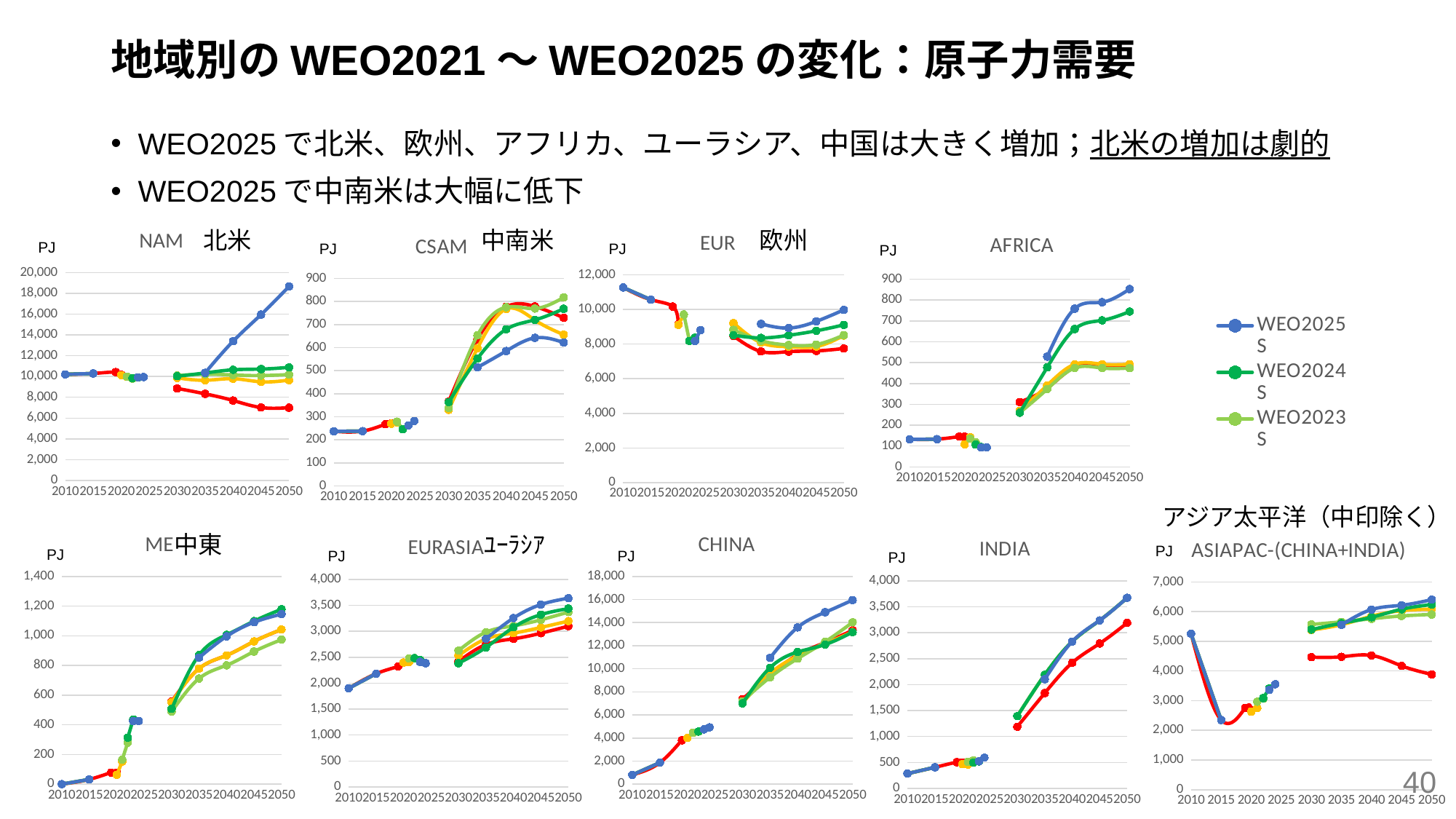

# 地域別のWEO2021～WEO2025の変化：原子力需要
WEO2025で北米、欧州、アフリカ、ユーラシア、中国は大きく増加；北米の増加は劇的
WEO2025で中南米は大幅に低下

### Chart:

| Category | WEO2025S | WEO2024S | WEO2023S | WEO2022S | WEO2021S |
|---|---|---|---|---|---|

### Chart:

| Category | WEO2025S | WEO2024S | WEO2023S | WEO2022S | WEO2021S |
|---|---|---|---|---|---|

### Chart:

| Category | WEO2025S | WEO2024S | WEO2023S | WEO2022S | WEO2021S |
|---|---|---|---|---|---|
北米	中南米	欧州

### Chart:

| Category | WEO2025S | WEO2024S | WEO2023S | WEO2022S | WEO2021S |
|---|---|---|---|---|---|
PJ
PJ
PJ
PJ
アジア太平洋（中印除く）

### Chart:

| Category | WEO2025S | WEO2024S | WEO2023S | WEO2022S | WEO2021S |
|---|---|---|---|---|---|

### Chart:

| Category | WEO2025S | WEO2024S | WEO2023S | WEO2022S | WEO2021S |
|---|---|---|---|---|---|

### Chart:

| Category | WEO2025S | WEO2024S | WEO2023S | WEO2022S | WEO2021S |
|---|---|---|---|---|---|

### Chart:

| Category | WEO2025S | WEO2024S | WEO2023S | WEO2022S | WEO2021S |
|---|---|---|---|---|---|

### Chart:

| Category | WEO2025S | WEO2024S | WEO2023S | WEO2022S | WEO2021S |
|---|---|---|---|---|---|
中東	ﾕｰﾗｼｱ
PJ
PJ
PJ
PJ
PJ
40